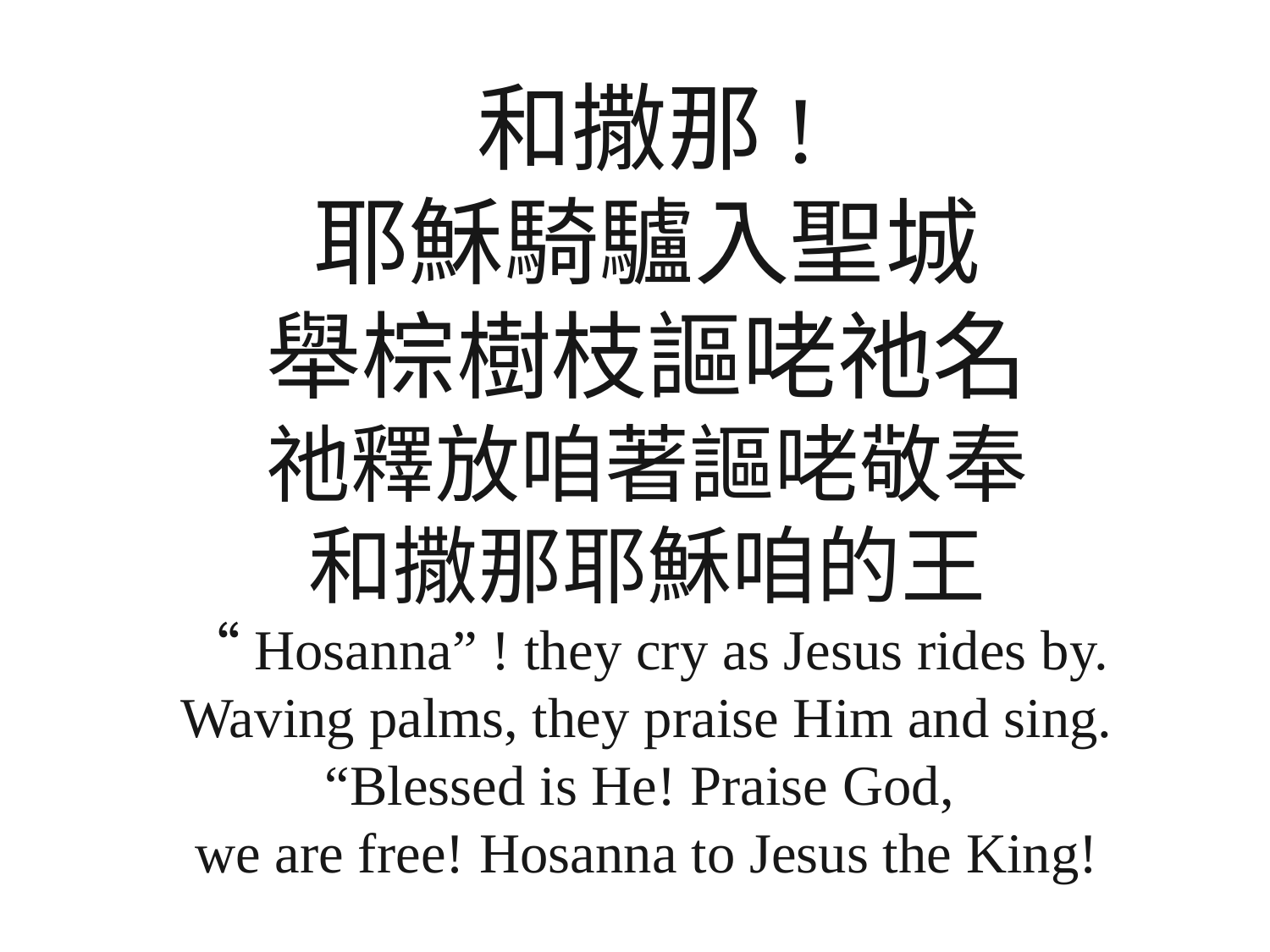

# 和撒那! 耶穌騎驢入聖城 舉棕樹枝謳咾祂名 祂釋放咱著謳咾敬奉 和撒那耶穌咱的王 “Hosanna” ! they cry as Jesus rides by. Waving palms, they praise Him and sing. “Blessed is He! Praise God, we are free! Hosanna to Jesus the King!